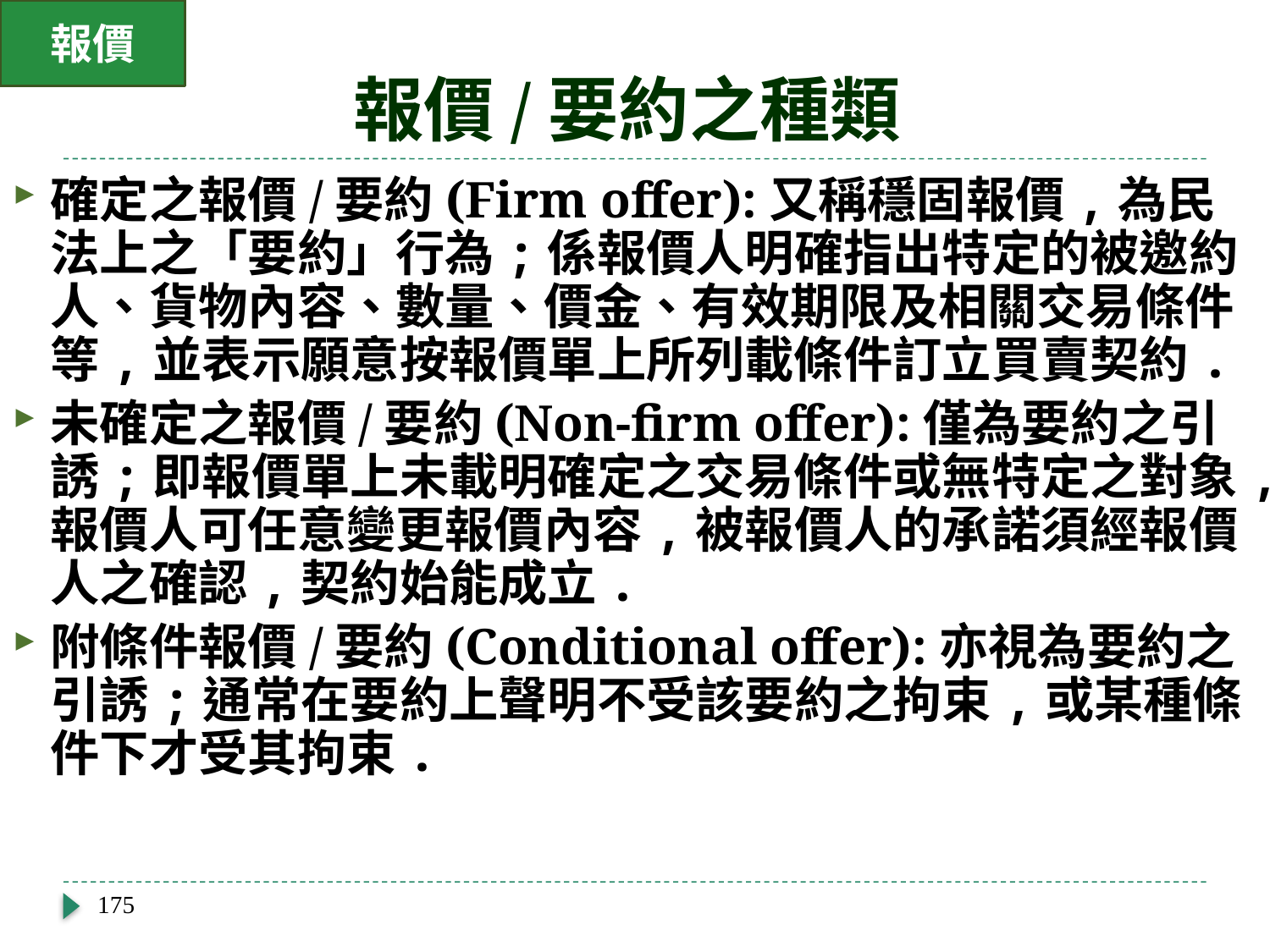

報價
# 報價/要約之種類
確定之報價/要約(Firm offer):又稱穩固報價,為民法上之「要約」行為;係報價人明確指出特定的被邀約人、貨物內容、數量、價金、有效期限及相關交易條件等,並表示願意按報價單上所列載條件訂立買賣契約.
未確定之報價/要約(Non-firm offer):僅為要約之引誘;即報價單上未載明確定之交易條件或無特定之對象,報價人可任意變更報價內容,被報價人的承諾須經報價人之確認,契約始能成立.
附條件報價/要約(Conditional offer):亦視為要約之引誘;通常在要約上聲明不受該要約之拘束,或某種條件下才受其拘束.
175